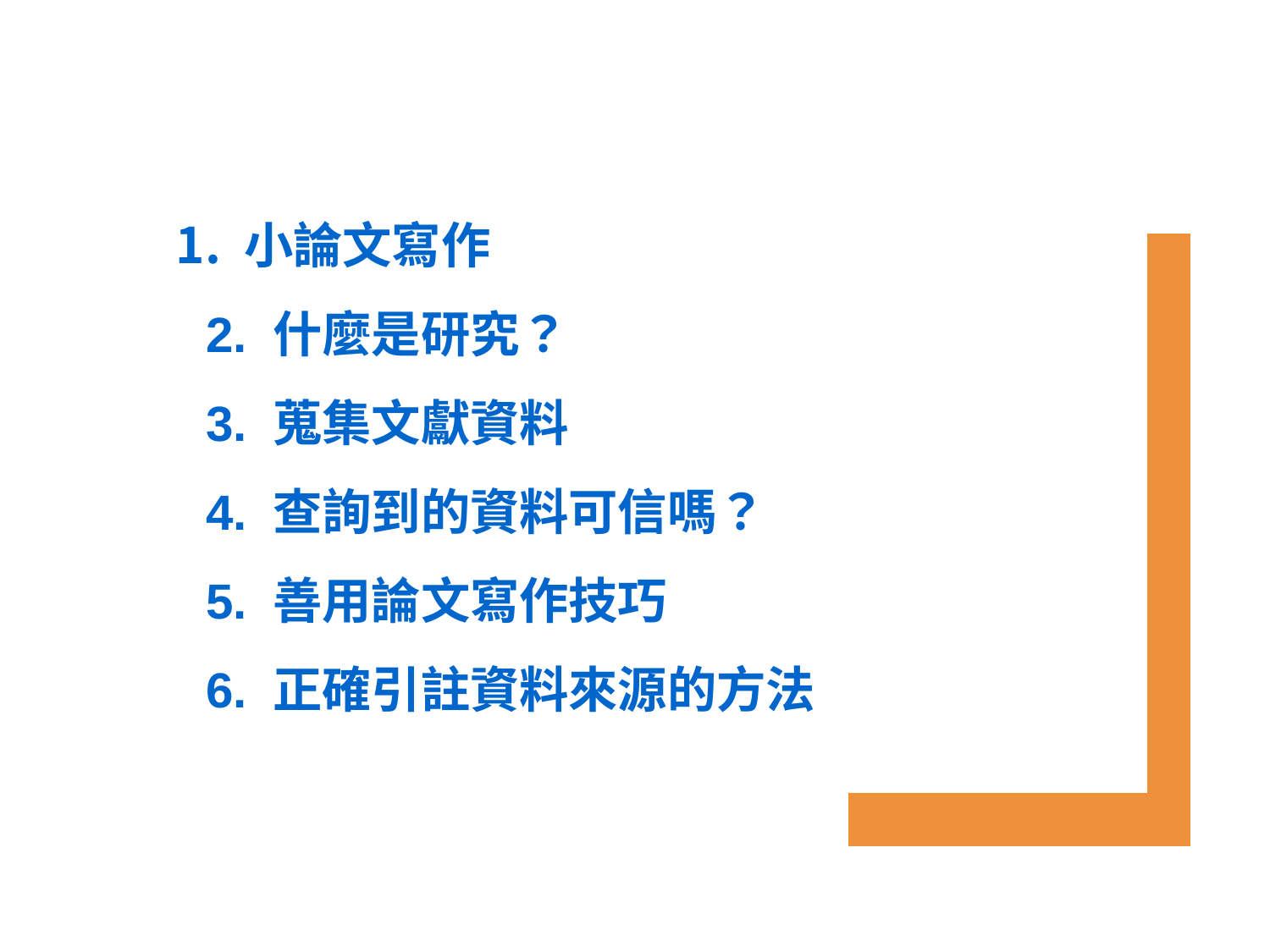

# 小論文寫作 2. 什麼是研究？ 3. 蒐集文獻資料 4. 查詢到的資料可信嗎？ 5. 善用論文寫作技巧 6. 正確引註資料來源的方法